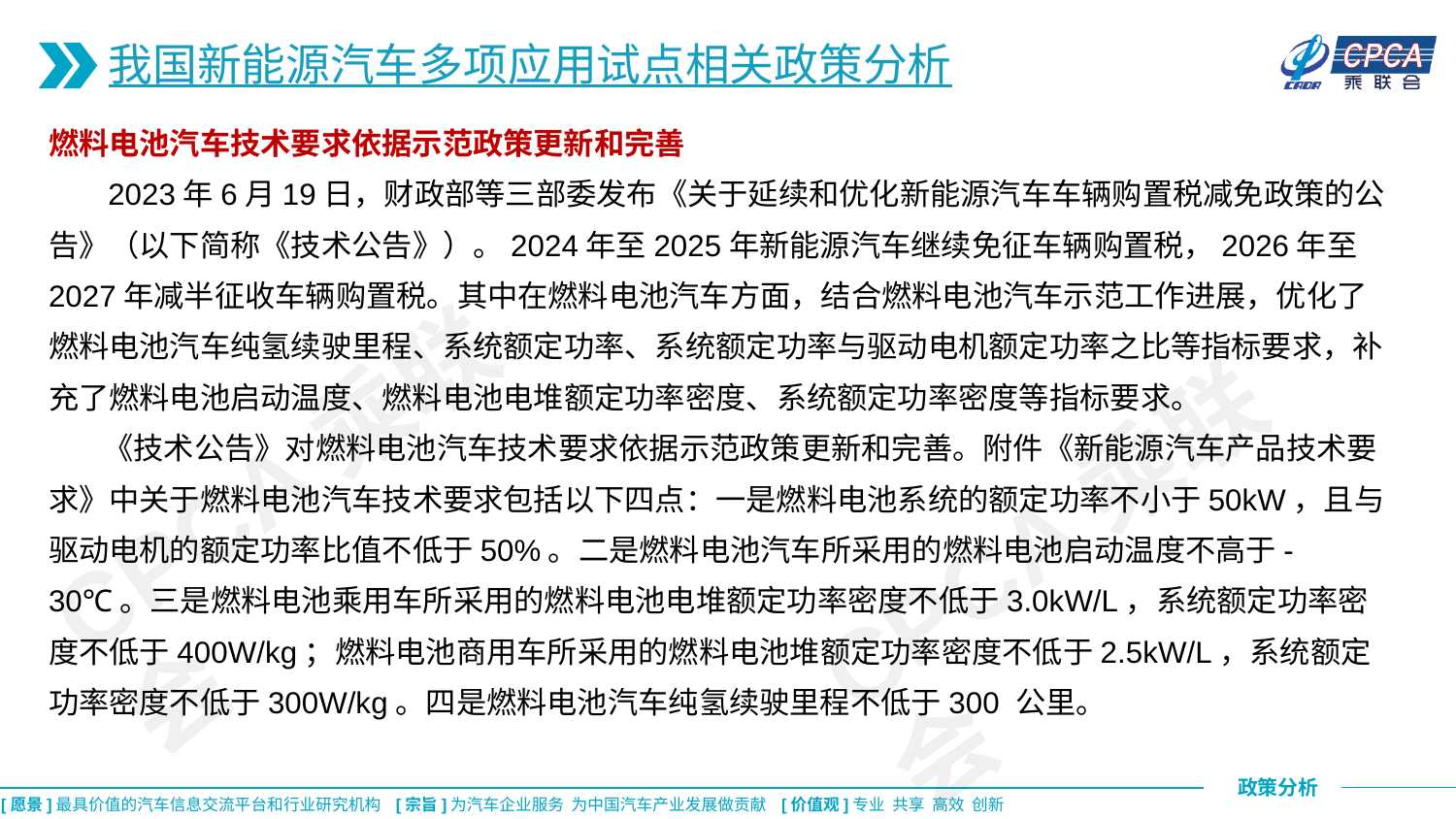

我国新能源汽车多项应用试点相关政策分析
燃料电池汽车技术要求依据示范政策更新和完善
       2023年6月19日，财政部等三部委发布《关于延续和优化新能源汽车车辆购置税减免政策的公告》（以下简称《技术公告》）。2024年至2025年新能源汽车继续免征车辆购置税，2026年至2027年减半征收车辆购置税。其中在燃料电池汽车方面，结合燃料电池汽车示范工作进展，优化了燃料电池汽车纯氢续驶里程、系统额定功率、系统额定功率与驱动电机额定功率之比等指标要求，补充了燃料电池启动温度、燃料电池电堆额定功率密度、系统额定功率密度等指标要求。
       《技术公告》对燃料电池汽车技术要求依据示范政策更新和完善。附件《新能源汽车产品技术要求》中关于燃料电池汽车技术要求包括以下四点：一是燃料电池系统的额定功率不小于50kW，且与驱动电机的额定功率比值不低于50%。二是燃料电池汽车所采用的燃料电池启动温度不高于-30℃。三是燃料电池乘用车所采用的燃料电池电堆额定功率密度不低于3.0kW/L，系统额定功率密度不低于400W/kg；燃料电池商用车所采用的燃料电池堆额定功率密度不低于2.5kW/L，系统额定功率密度不低于300W/kg。四是燃料电池汽车纯氢续驶里程不低于300 公里。
CPCA乘联会
CPCA乘联会